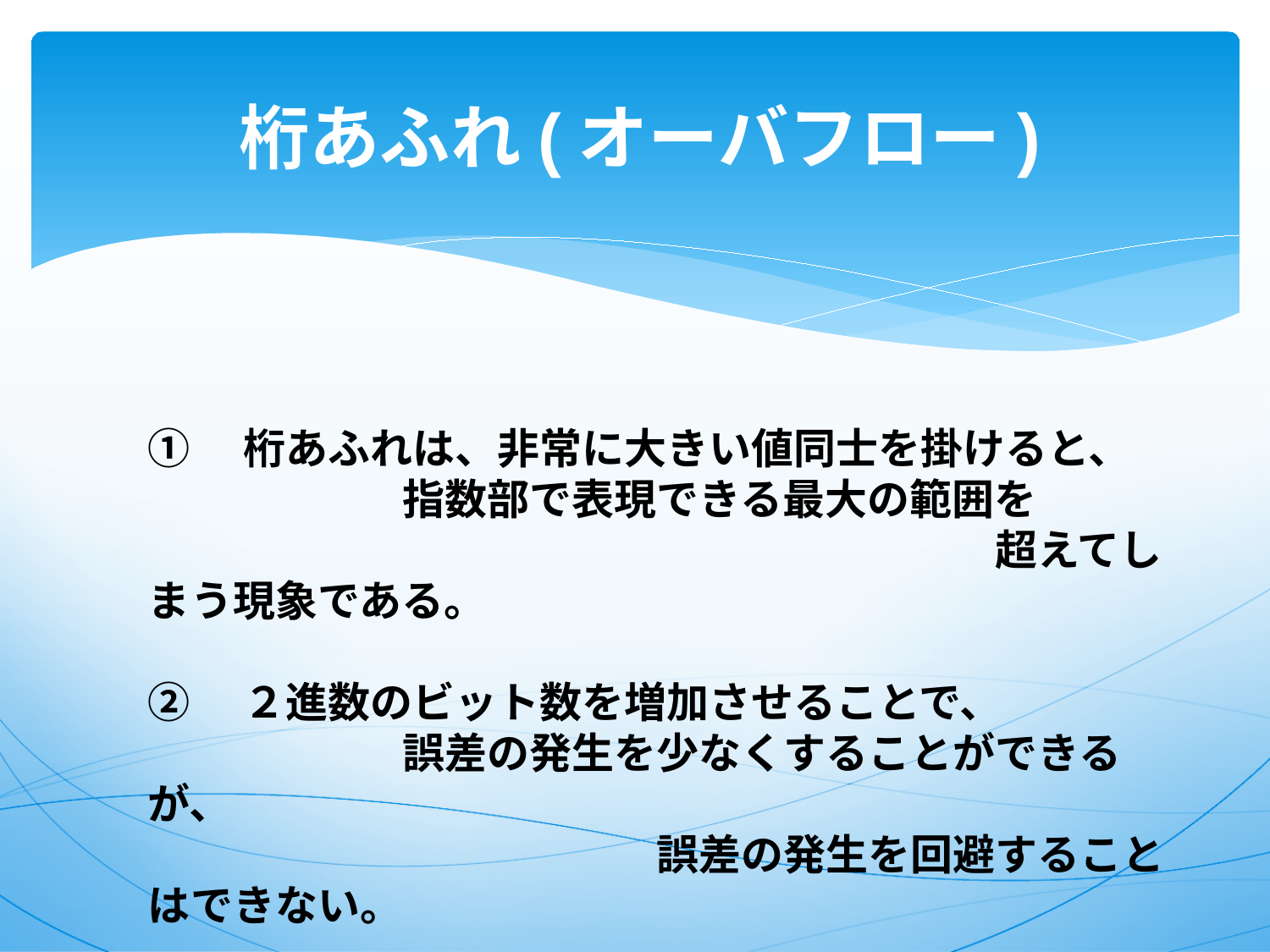

# 桁あふれ(オーバフロー)
①　桁あふれは、非常に大きい値同士を掛けると、
　　　　　　指数部で表現できる最大の範囲を
　　　　　　　　　　　　　　　　　　　　超えてしまう現象である。

②　２進数のビット数を増加させることで、
　　　　　　誤差の発生を少なくすることができるが、
　　　　　　　　　　　　誤差の発生を回避することはできない。